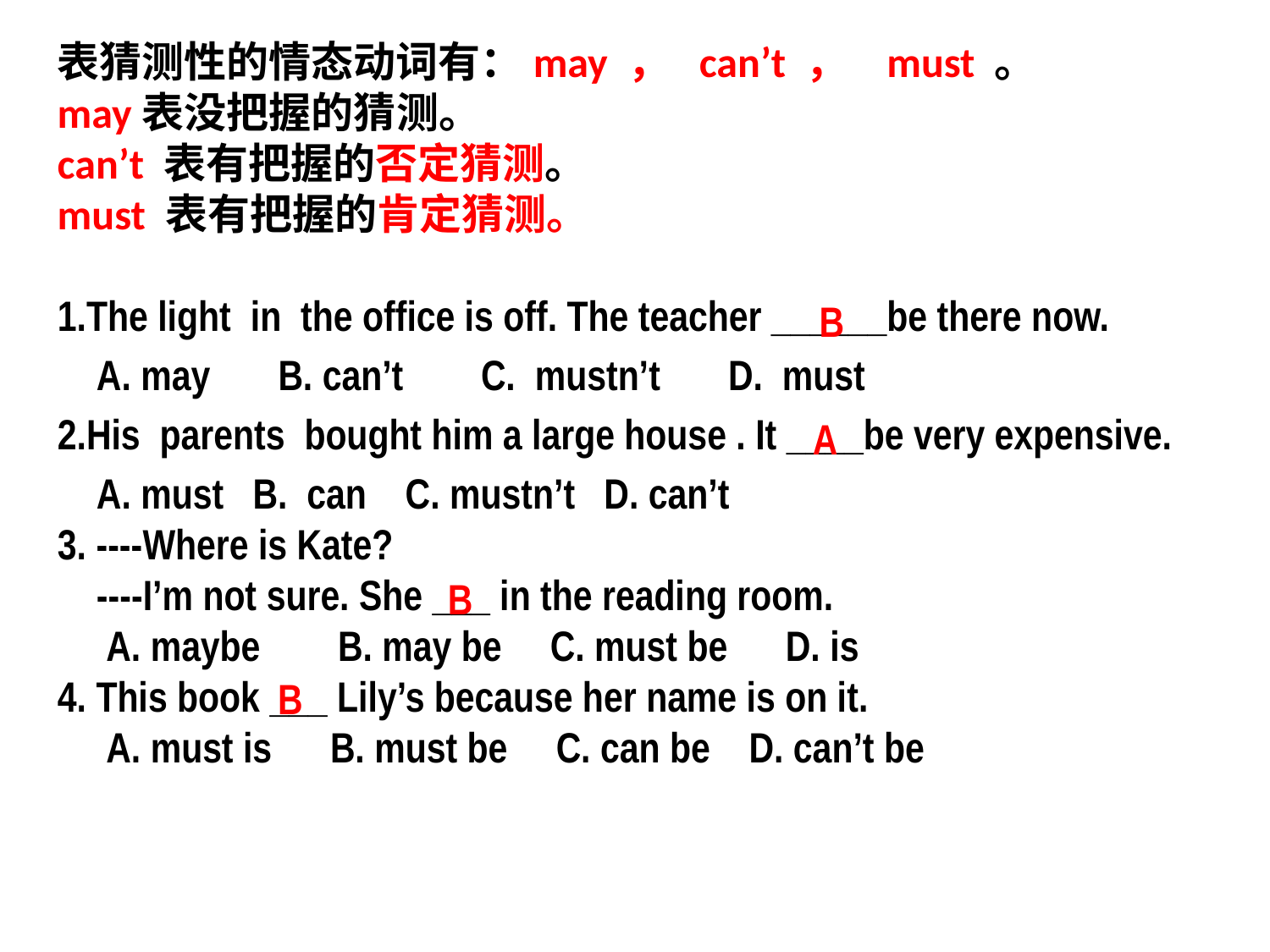

表猜测性的情态动词有：may ，  can’t ，   must 。
may表没把握的猜测。
can’t 表有把握的否定猜测。
must 表有把握的肯定猜测。
B
1.The light  in  the office is off. The teacher ______be there now.
    A. may       B. can’t        C.  mustn’t       D.  must
2.His  parents  bought him a large house . It ____be very expensive.
    A. must   B.  can    C. mustn’t   D. can’t
3. ----Where is Kate?
    ----I’m not sure. She ___ in the reading room.
     A. maybe        B. may be     C. must be      D. is
4. This book ___ Lily’s because her name is on it.
     A. must is      B. must be     C. can be    D. can’t be

A
B
B